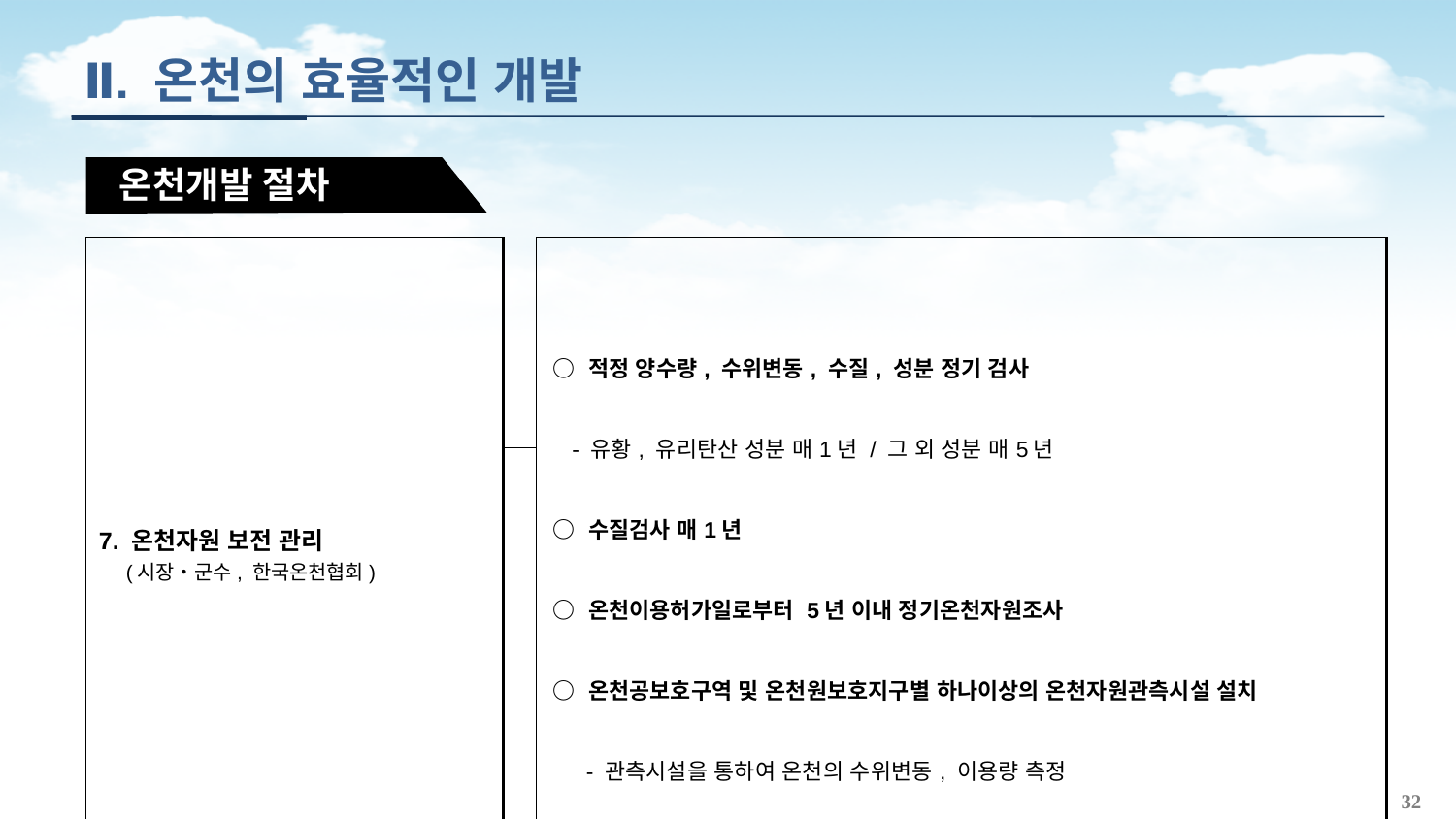

Ⅱ. 온천의 효율적인 개발
 온천개발 절차

| 7. 온천자원 보전 관리 (시장‧군수, 한국온천협회) |  |  | ○ 적정 양수량, 수위변동, 수질, 성분 정기 검사 - 유황, 유리탄산 성분 매1년 / 그 외 성분 매5년 ○ 수질검사 매1년 ○ 온천이용허가일로부터 5년 이내 정기온천자원조사 ○ 온천공보호구역 및 온천원보호지구별 하나이상의 온천자원관측시설 설치 - 관측시설을 통하여 온천의 수위변동, 이용량 측정 |
| --- | --- | --- | --- |
|  |  |  |  |
32